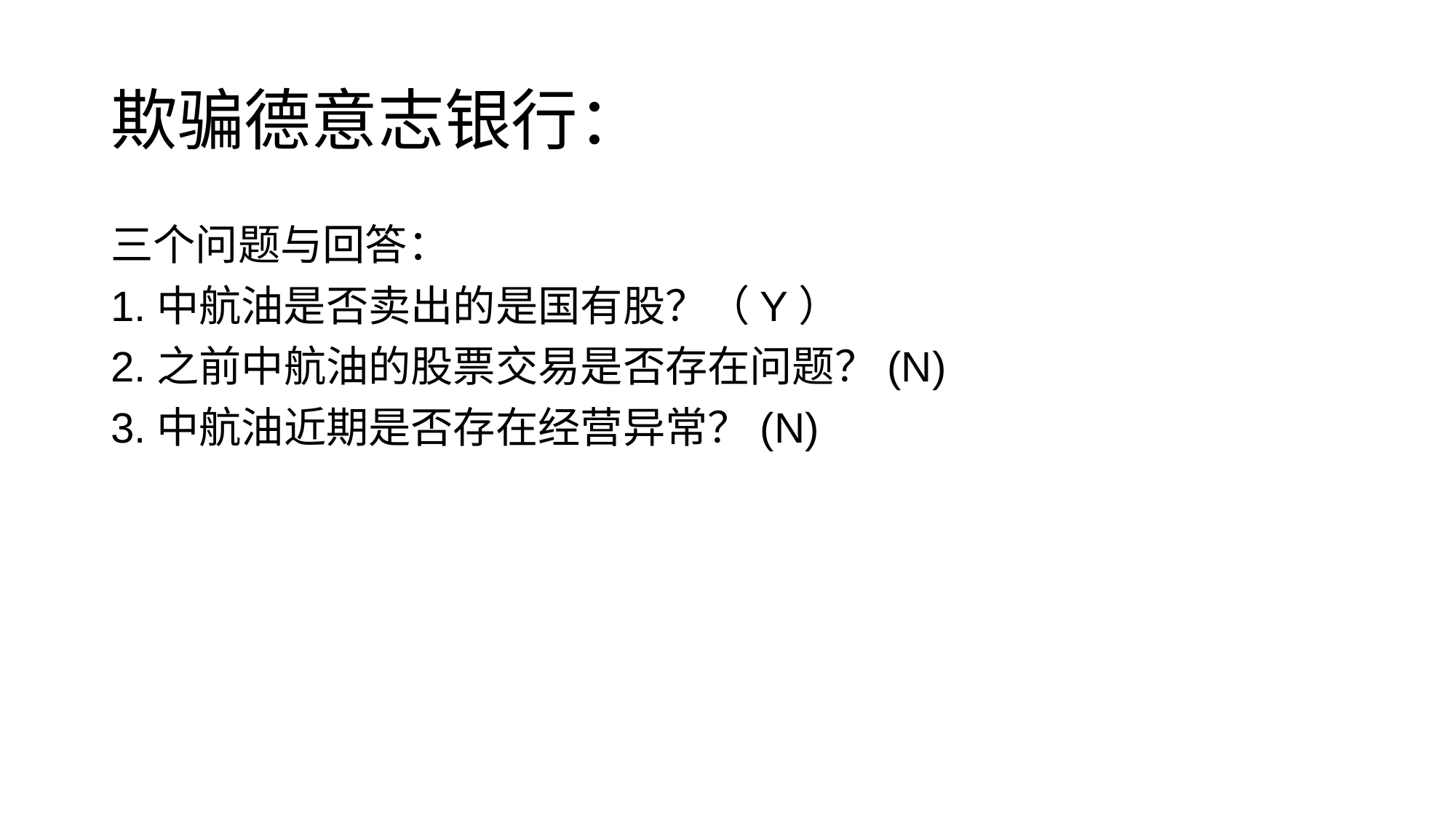

# 欺骗德意志银行：
三个问题与回答：
1.中航油是否卖出的是国有股？（Y）
2.之前中航油的股票交易是否存在问题？(N)
3.中航油近期是否存在经营异常？(N)